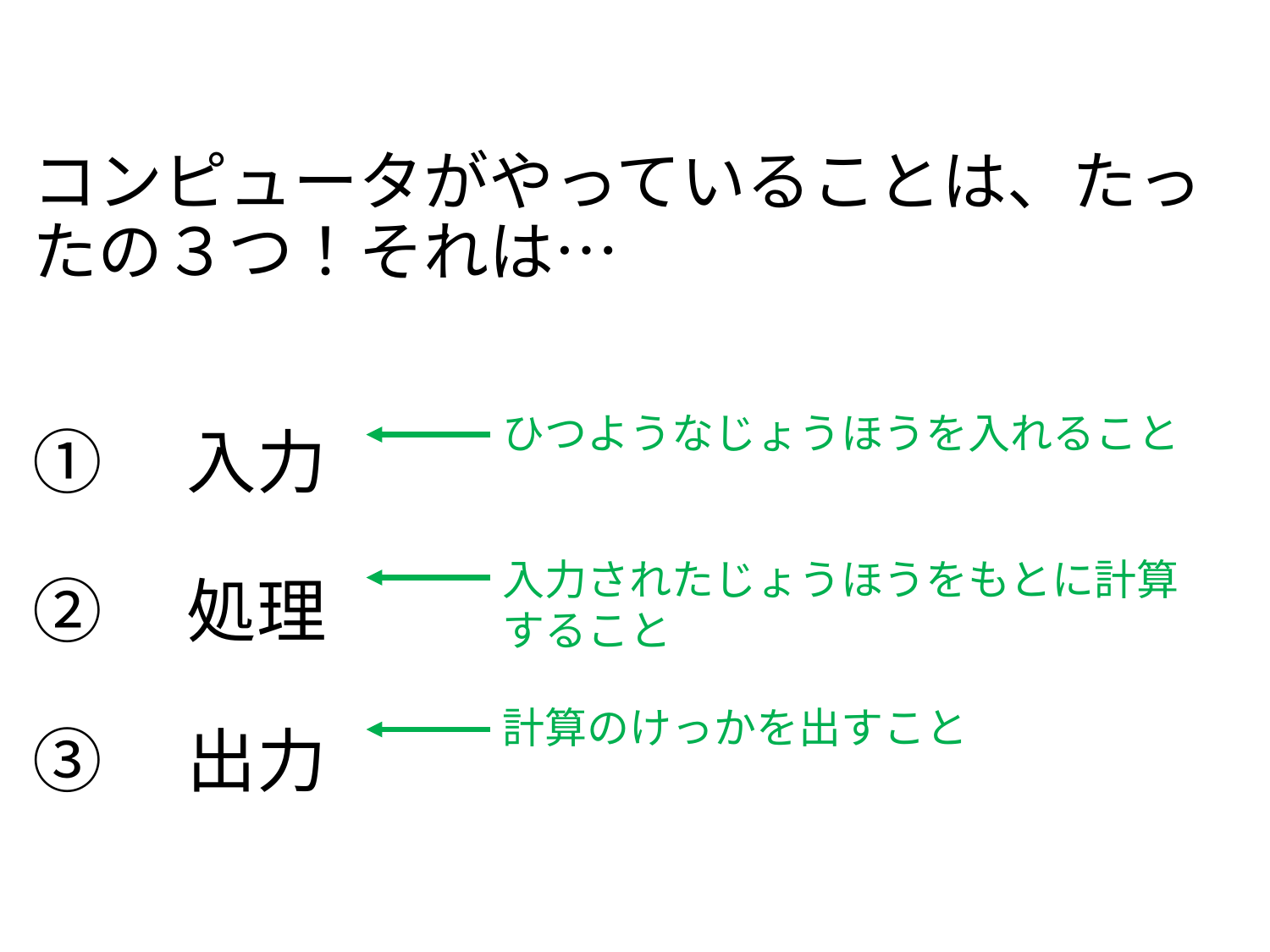

コンピュータがやっていることは、たったの３つ！それは…

①　入力
②　処理
③　出力
ひつようなじょうほうを入れること
入力されたじょうほうをもとに計算すること
計算のけっかを出すこと